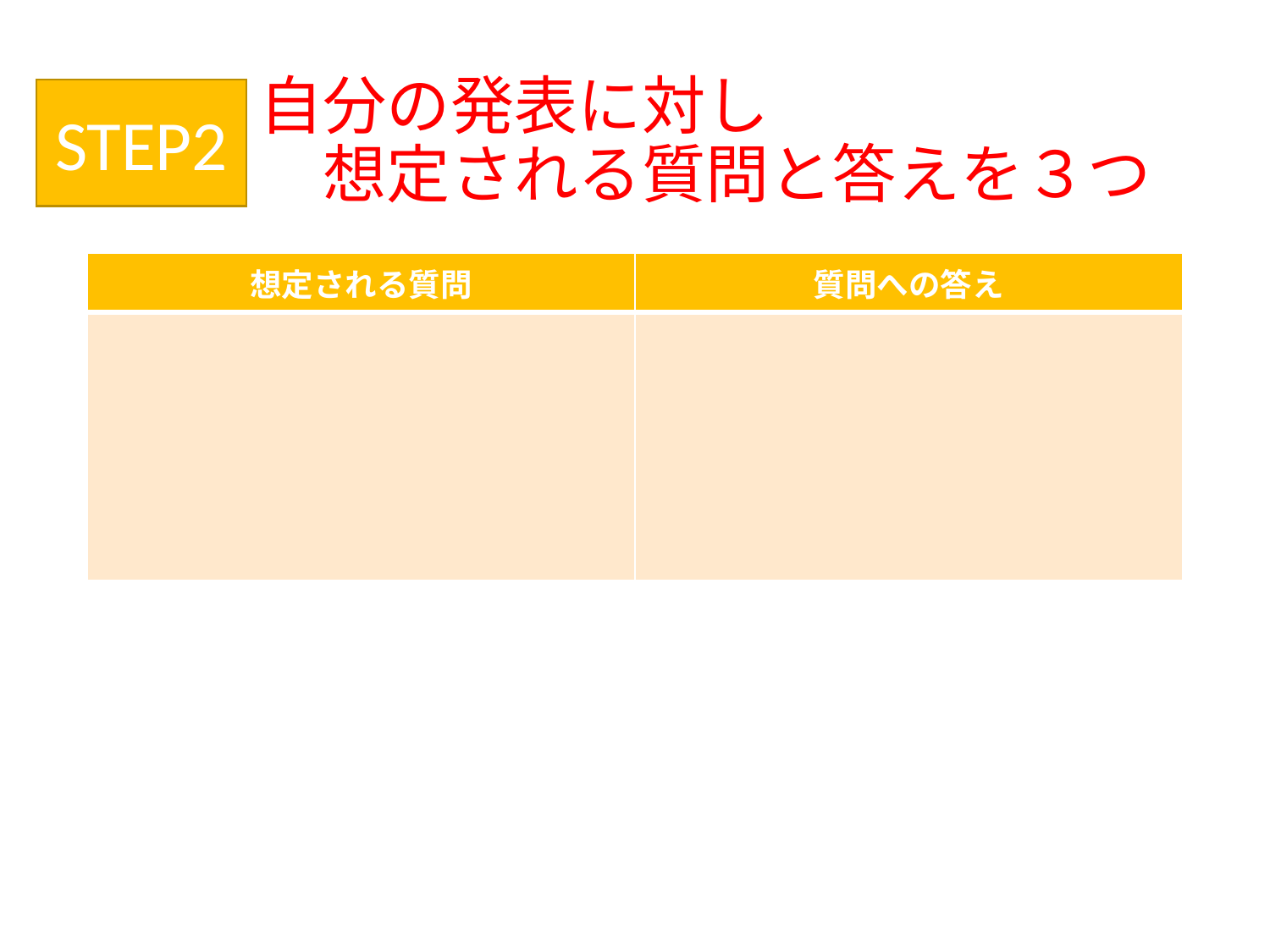

# 自分の発表に対し 　想定される質問と答えを３つ
STEP2
| 想定される質問 | 質問への答え |
| --- | --- |
|  |  |